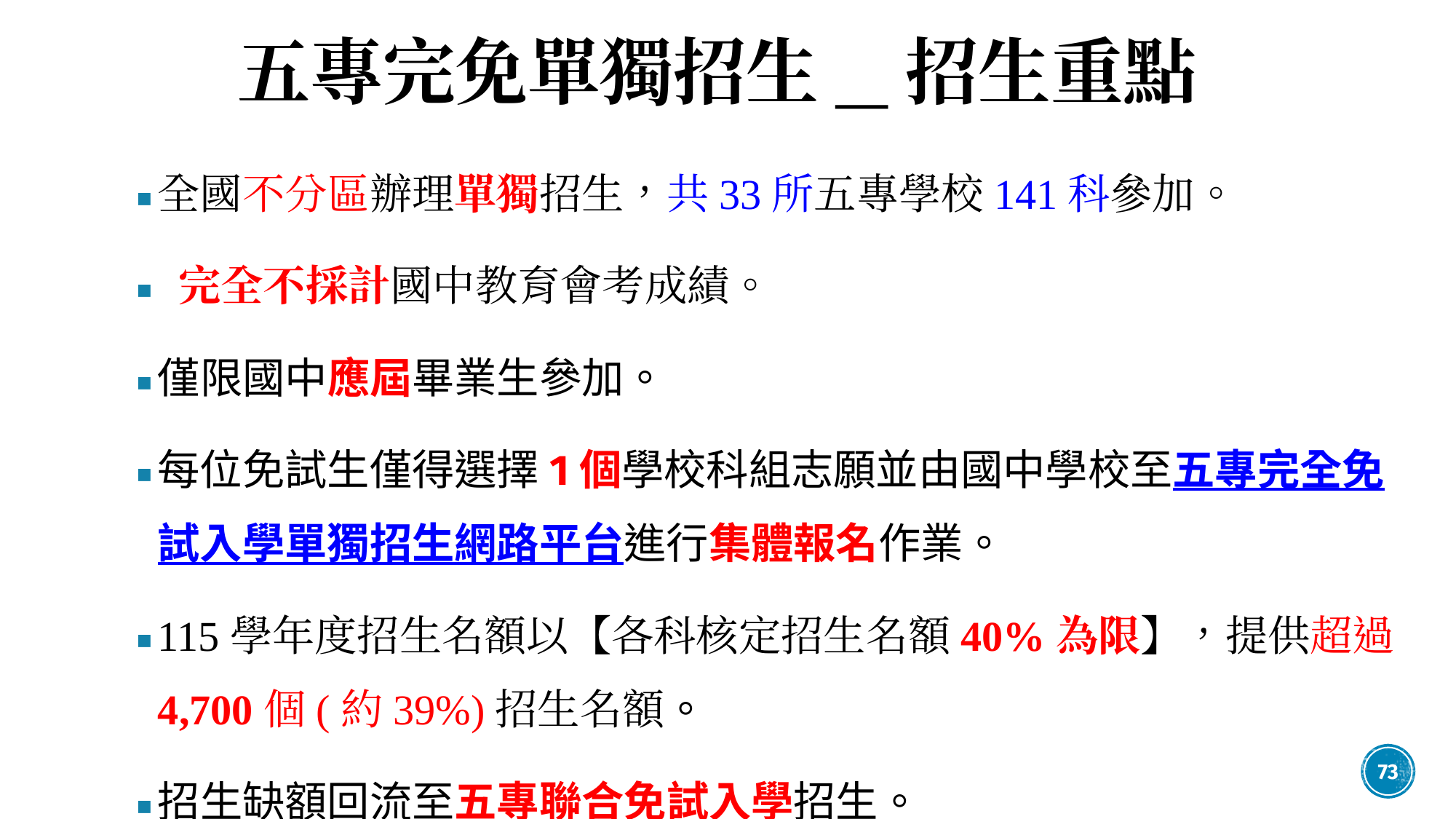

# 五專完免單獨招生_招生重點
全國不分區辦理單獨招生，共33所五專學校141科參加。
 完全不採計國中教育會考成績。
僅限國中應屆畢業生參加。
每位免試生僅得選擇1個學校科組志願並由國中學校至五專完全免試入學單獨招生網路平台進行集體報名作業。
115學年度招生名額以【各科核定招生名額40%為限】，提供超過4,700個(約39%)招生名額。
招生缺額回流至五專聯合免試入學招生。
73